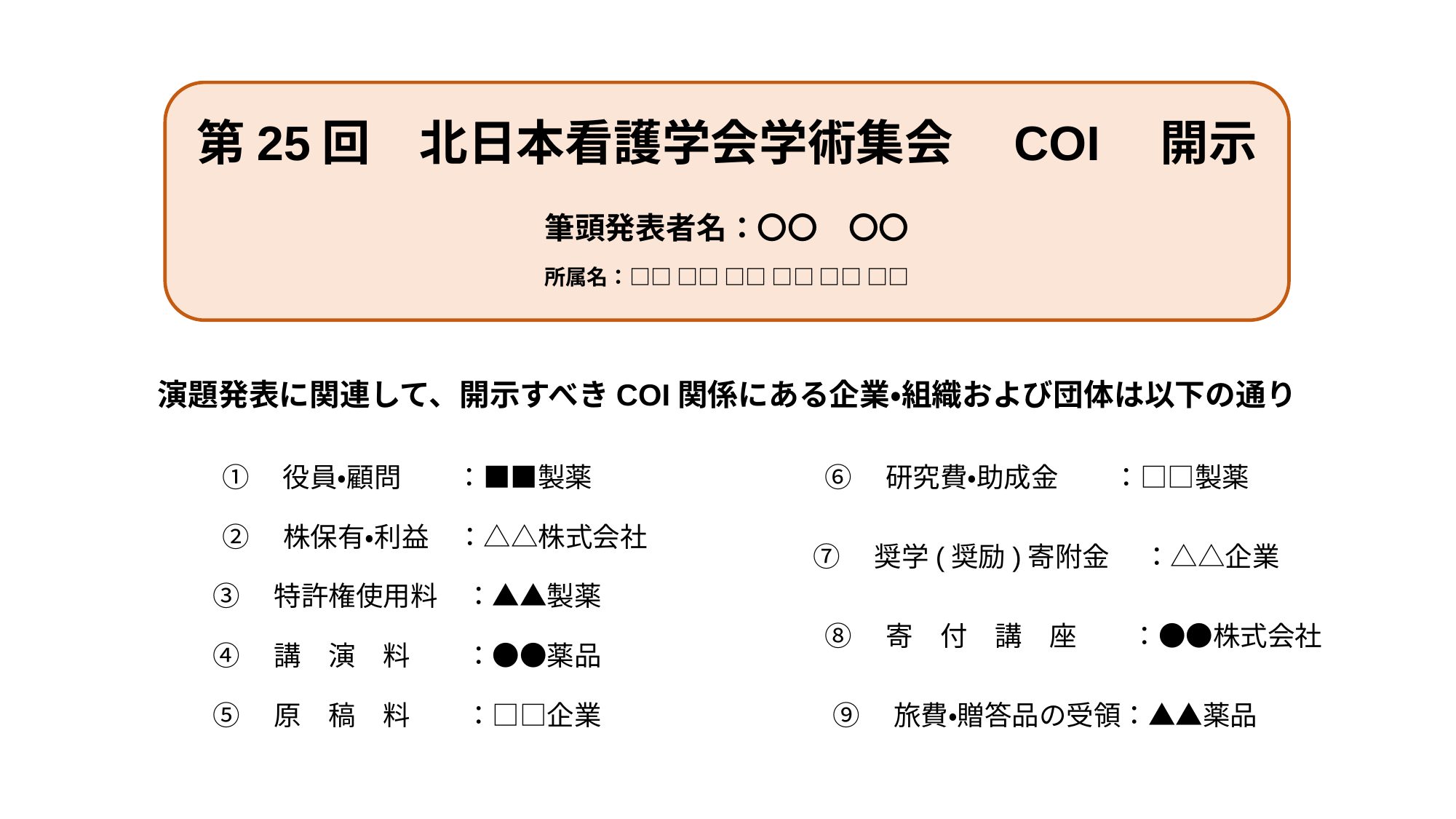

第25回　北日本看護学会学術集会　COI　開示
筆頭発表者名：〇〇　〇〇
所属名：□□ □□ □□ □□ □□ □□
演題発表に関連して、開示すべきCOI関係にある企業・組織および団体は以下の通り
①　役員・顧問　　：■■製薬
⑥　研究費・助成金　　：□□製薬
②　株保有・利益　：△△株式会社
⑦　奨学(奨励)寄附金　 ：△△企業
③　特許権使用料　：▲▲製薬
⑧　寄　付　講　座　　：●●株式会社
④　講　演　料　　：●●薬品
⑤　原　稿　料　　：□□企業
⑨　旅費・贈答品の受領：▲▲薬品